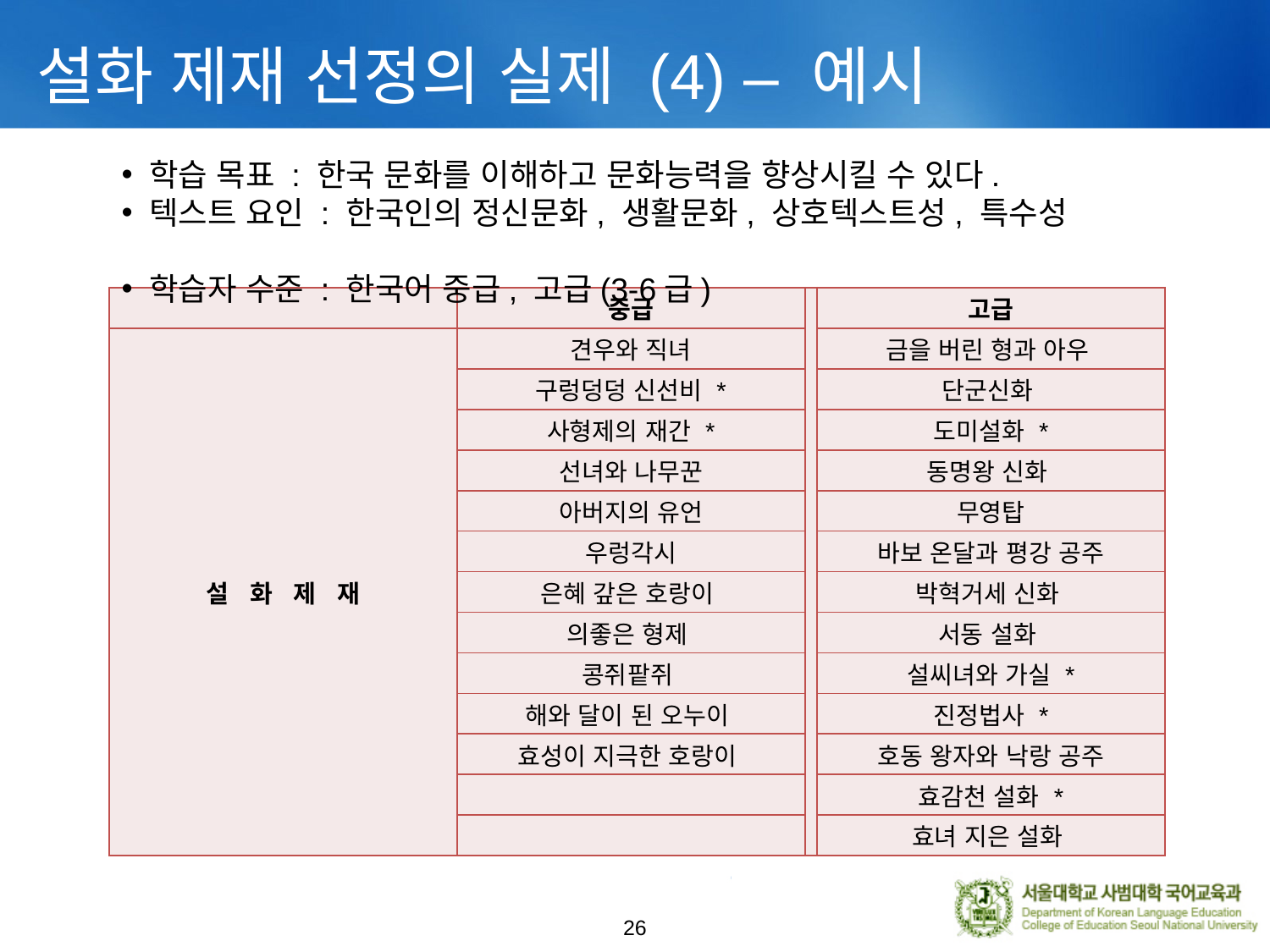

# 설화 제재 선정의 실제 (4) – 예시
 학습 목표 : 한국 문화를 이해하고 문화능력을 향상시킬 수 있다.
 텍스트 요인 : 한국인의 정신문화, 생활문화, 상호텍스트성, 특수성
 학습자 수준 : 한국어 중급, 고급(3-6급)
|  | 중급 |  | 고급 |
| --- | --- | --- | --- |
| 설   화   제   재 | 견우와 직녀 |  | 금을 버린 형과 아우 |
|  | 구렁덩덩 신선비 \* |  | 단군신화 |
|  | 사형제의 재간 \* |  | 도미설화 \* |
|  | 선녀와 나무꾼 |  | 동명왕 신화 |
|  | 아버지의 유언 |  | 무영탑 |
|  | 우렁각시 |  | 바보 온달과 평강 공주 |
|  | 은혜 갚은 호랑이 |  | 박혁거세 신화 |
|  | 의좋은 형제 |  | 서동 설화 |
|  | 콩쥐팥쥐 |  | 설씨녀와 가실 \* |
|  | 해와 달이 된 오누이 |  | 진정법사 \* |
|  | 효성이 지극한 호랑이 |  | 호동 왕자와 낙랑 공주 |
|  |  |  | 효감천 설화 \* |
|  |  |  | 효녀 지은 설화 |
26